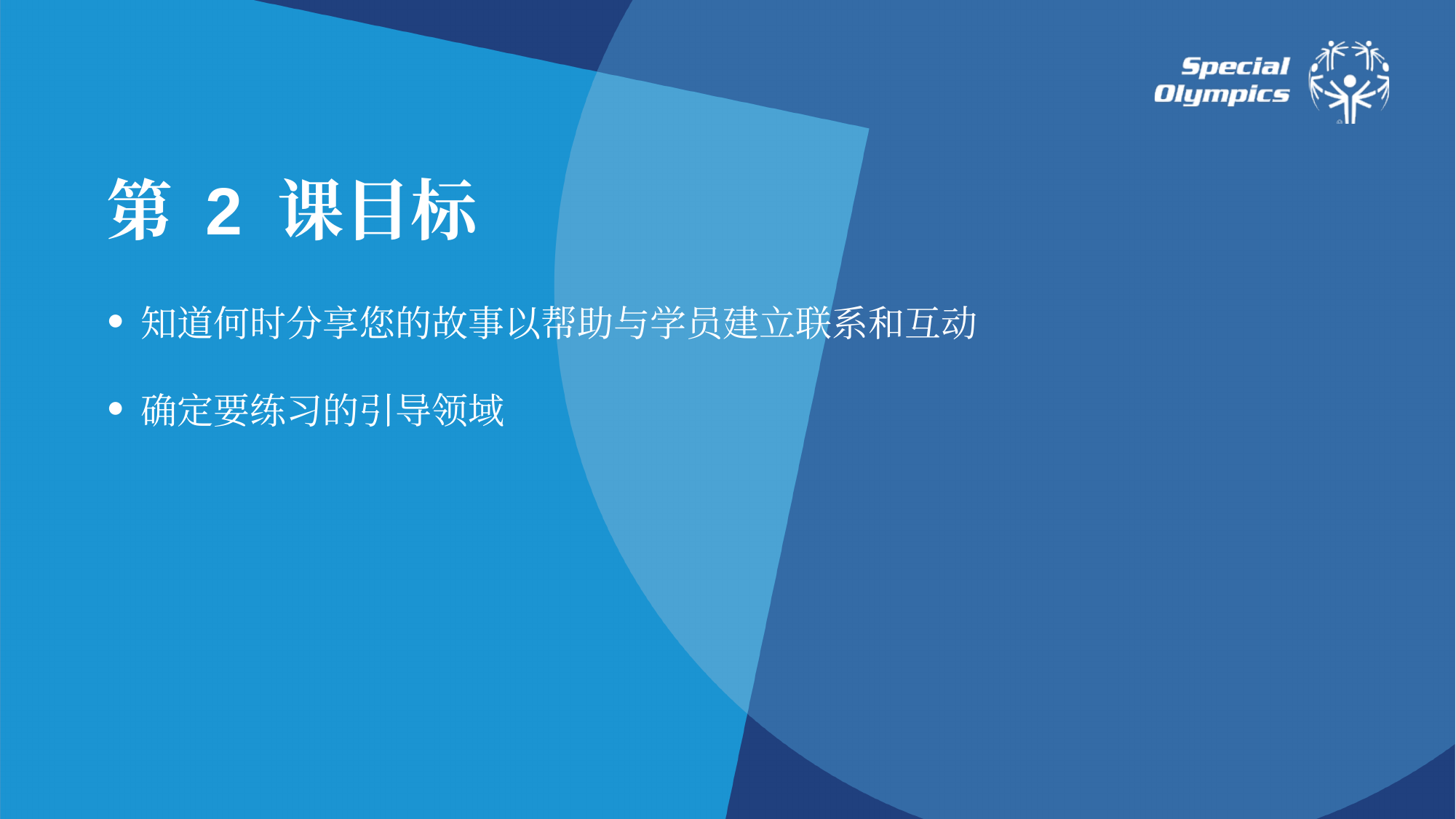

第 2 课目标
知道何时分享您的故事以帮助与学员建立联系和互动

确定要练习的引导领域